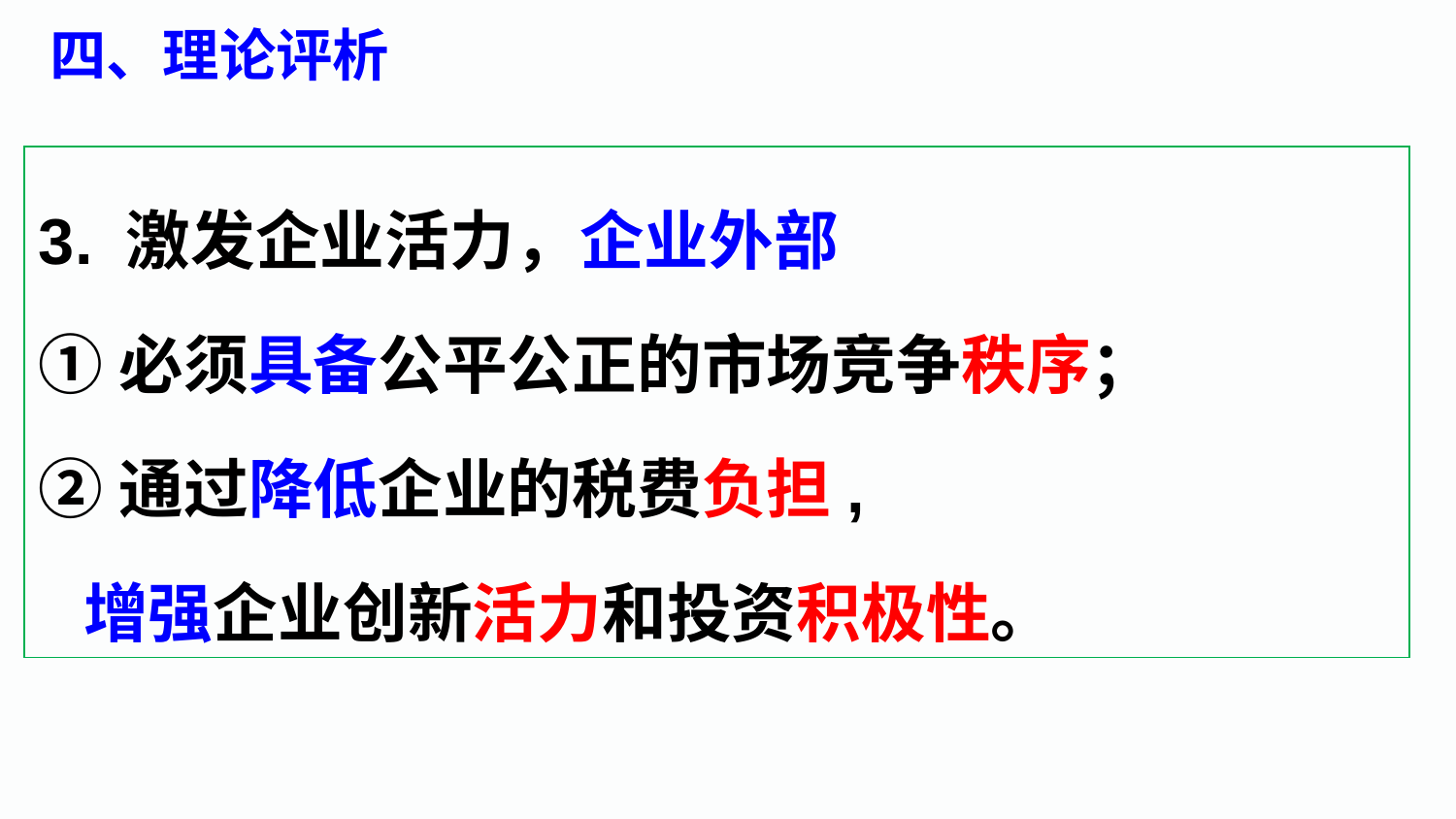

四、理论评析

3. 激发企业活力，企业外部
①必须具备公平公正的市场竞争秩序；
②通过降低企业的税费负担,
  增强企业创新活力和投资积极性。